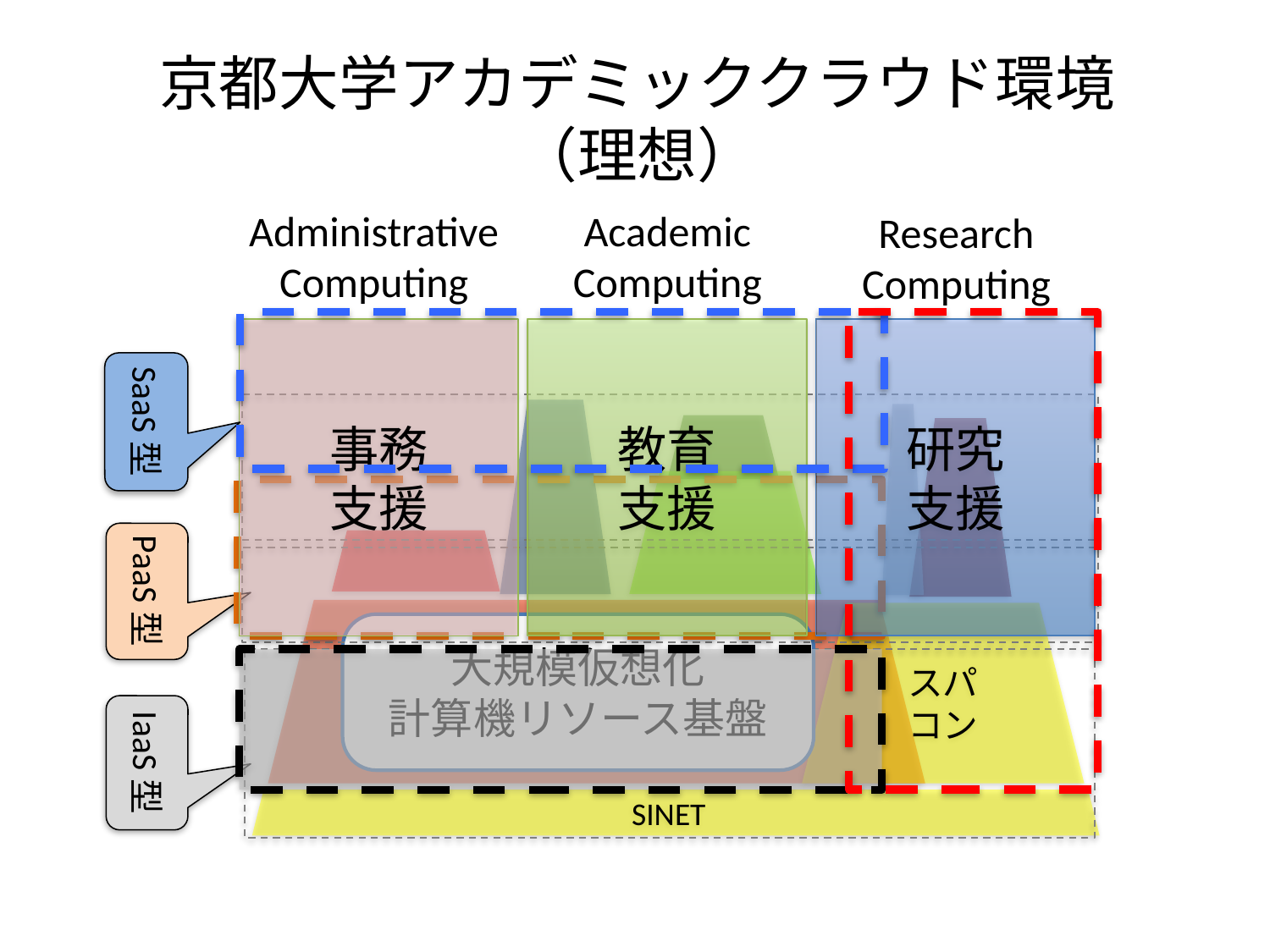

# 京都大学アカデミッククラウド環境 （理想）

Academic
Computing
教育
支援
Administrative
Computing
事務
支援
Research
Computing
研究
支援

SaaS型

PaaS型

スパ
コン
大規模仮想化
計算機リソース基盤

IaaS型
SINET